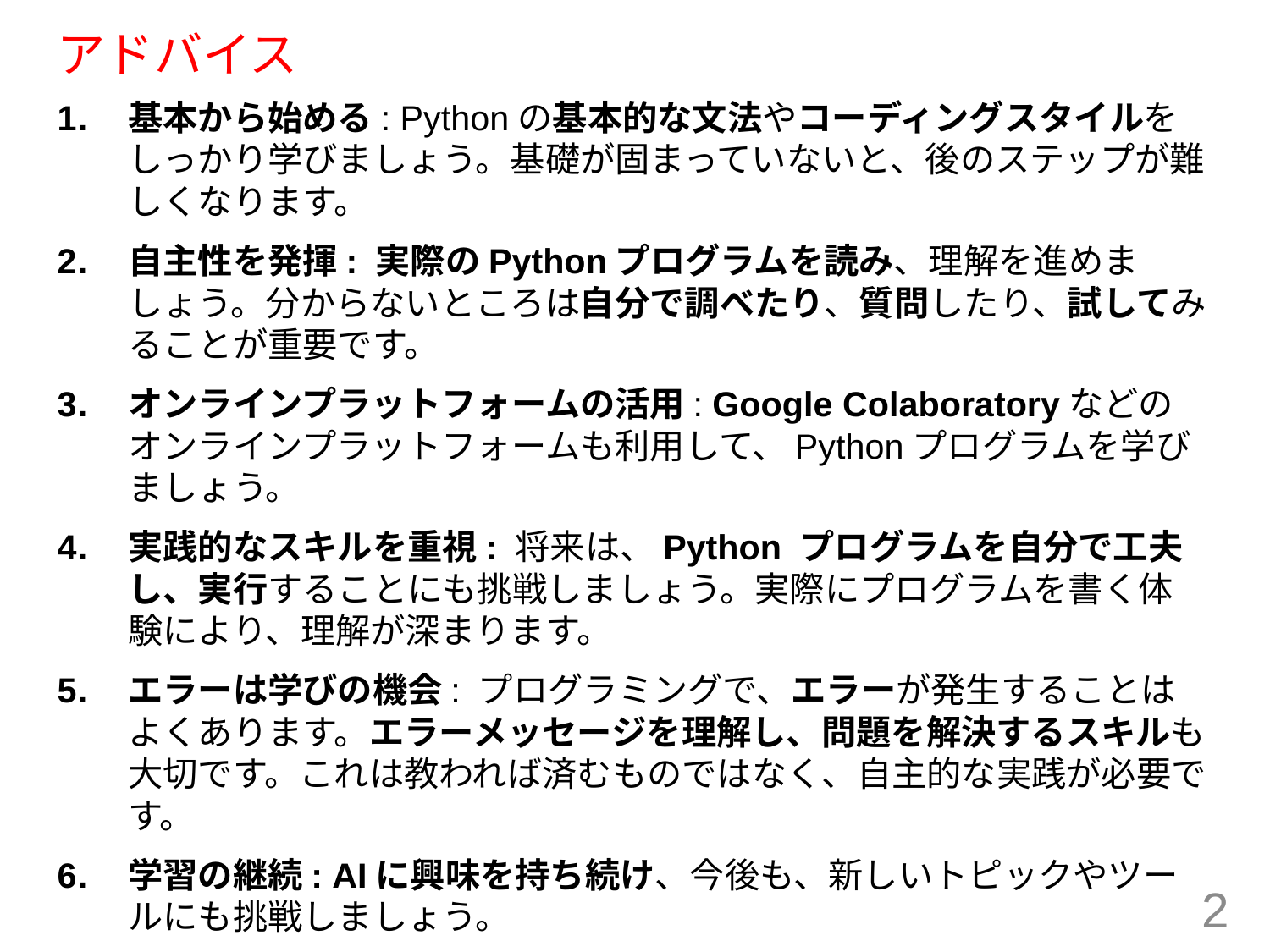

# アドバイス
基本から始める: Pythonの基本的な文法やコーディングスタイルをしっかり学びましょう。基礎が固まっていないと、後のステップが難しくなります。
自主性を発揮: 実際のPythonプログラムを読み、理解を進めましょう。分からないところは自分で調べたり、質問したり、試してみることが重要です。
オンラインプラットフォームの活用: Google Colaboratoryなどのオンラインプラットフォームも利用して、Pythonプログラムを学びましょう。
実践的なスキルを重視: 将来は、Python プログラムを自分で工夫し、実行することにも挑戦しましょう。実際にプログラムを書く体験により、理解が深まります。
エラーは学びの機会: プログラミングで、エラーが発生することはよくあります。エラーメッセージを理解し、問題を解決するスキルも大切です。これは教われば済むものではなく、自主的な実践が必要です。
学習の継続: AIに興味を持ち続け、今後も、新しいトピックやツールにも挑戦しましょう。
2